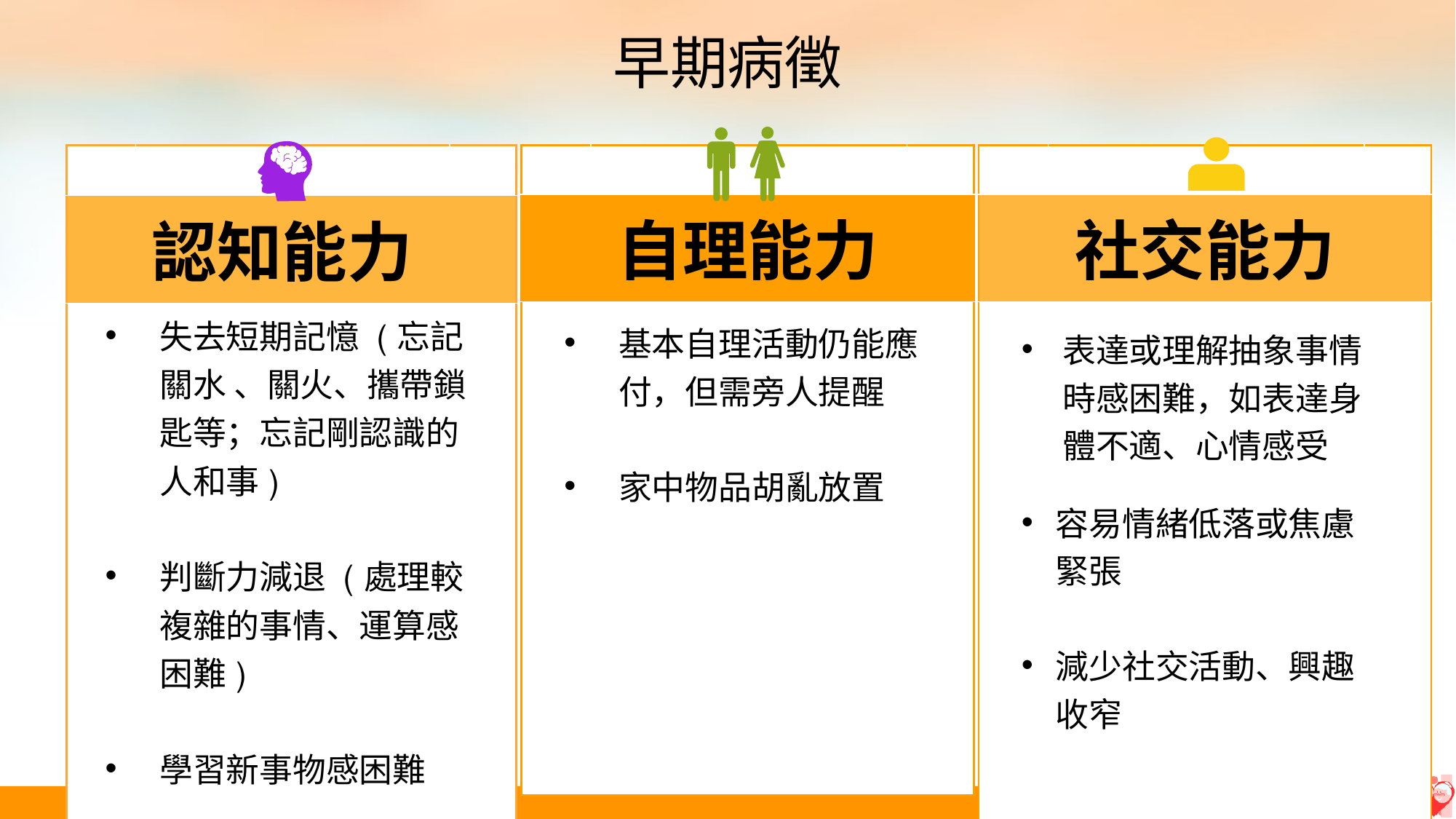

早期病徵

|  |  |  |  |  |
| --- | --- | --- | --- | --- |
| 認知能力 |  |  |  |  |
|  | 失去短期記憶 (忘記關水 、關火、攜帶鎖匙等；忘記剛認識的人和事) 判斷力減退 (處理較複雜的事情、運算感困難) 學習新事物感困難 |  |  |  |
|  |  |  |  |  |
| --- | --- | --- | --- | --- |
| 自理能力 |  |  |  |  |
|  | 基本自理活動仍能應付，但需旁人提醒 家中物品胡亂放置 |  |  |  |
|  |  |  |  |  |
|  |  |  |  |  |
|  |  |  |  |  |
|  |  |  |  |  |
| --- | --- | --- | --- | --- |
| 社交能力 |  |  |  |  |
|  | 表達或理解抽象事情時感困難，如表達身體不適、心情感受 |  |  |  |
|  | 容易情緒低落或焦慮緊張 減少社交活動、興趣收窄 |  |  |  |
|  |  |  |  |  |